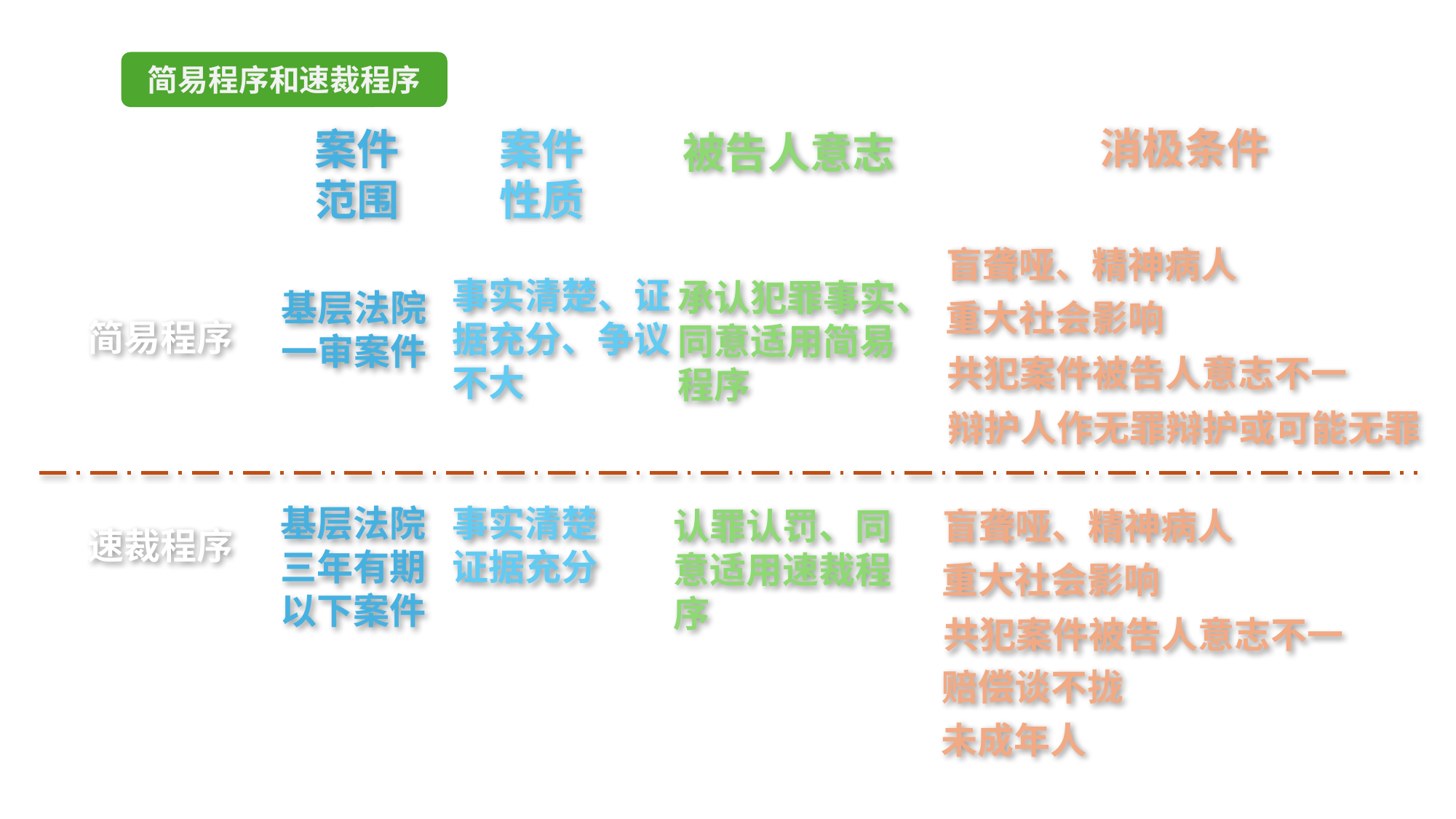

简易程序和速裁程序
消极条件
案件范围
案件性质
被告人意志
盲聋哑、精神病人
事实清楚、证据充分、争议不大
承认犯罪事实、同意适用简易程序
基层法院一审案件
重大社会影响
简易程序
共犯案件被告人意志不一
辩护人作无罪辩护或可能无罪
基层法院三年有期以下案件
事实清楚证据充分
认罪认罚、同意适用速裁程序
盲聋哑、精神病人
速裁程序
重大社会影响
共犯案件被告人意志不一
赔偿谈不拢
未成年人